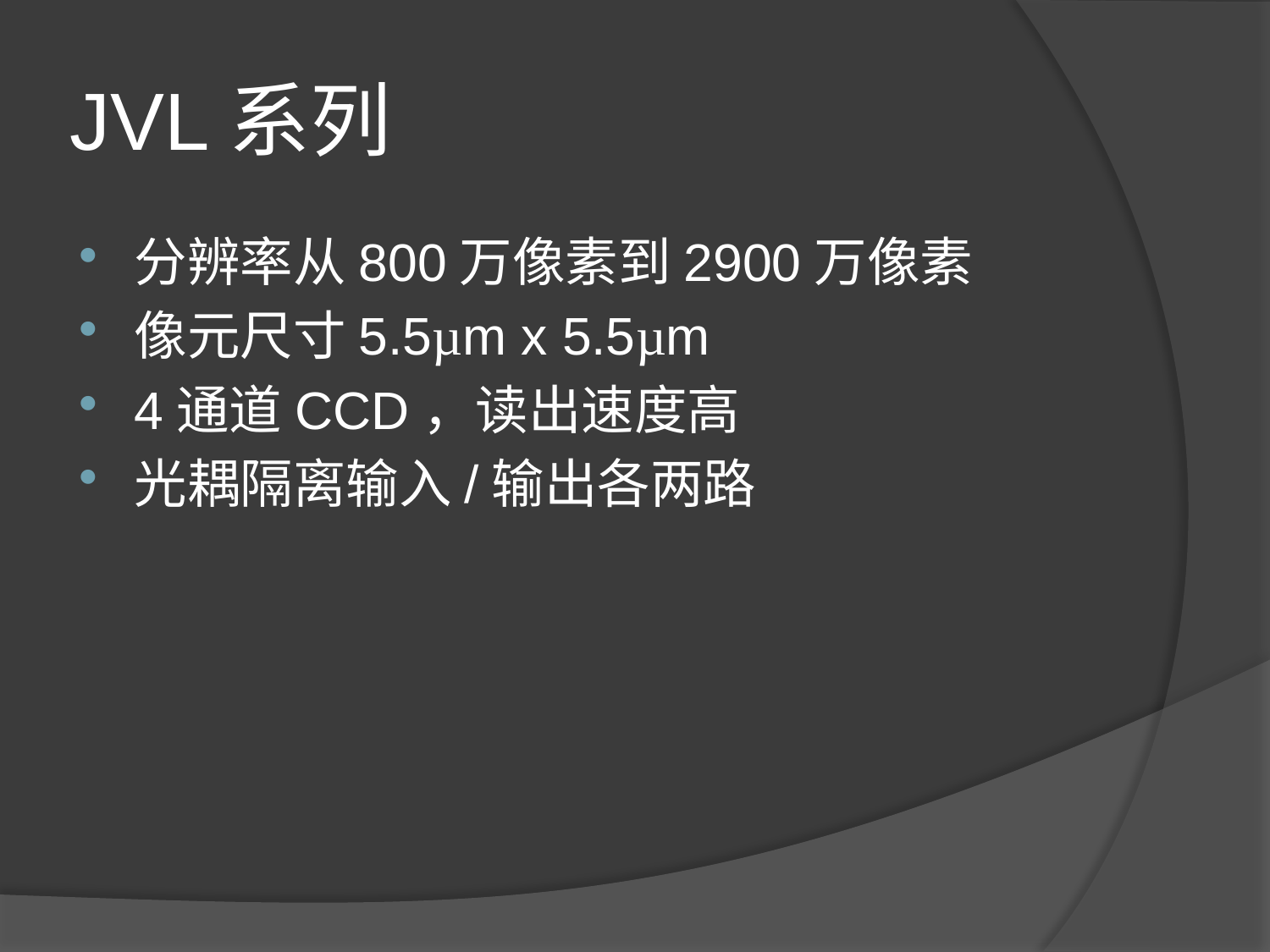

# JVL系列
分辨率从800万像素到2900万像素
像元尺寸5.5µm x 5.5µm
4通道CCD，读出速度高
光耦隔离输入/输出各两路